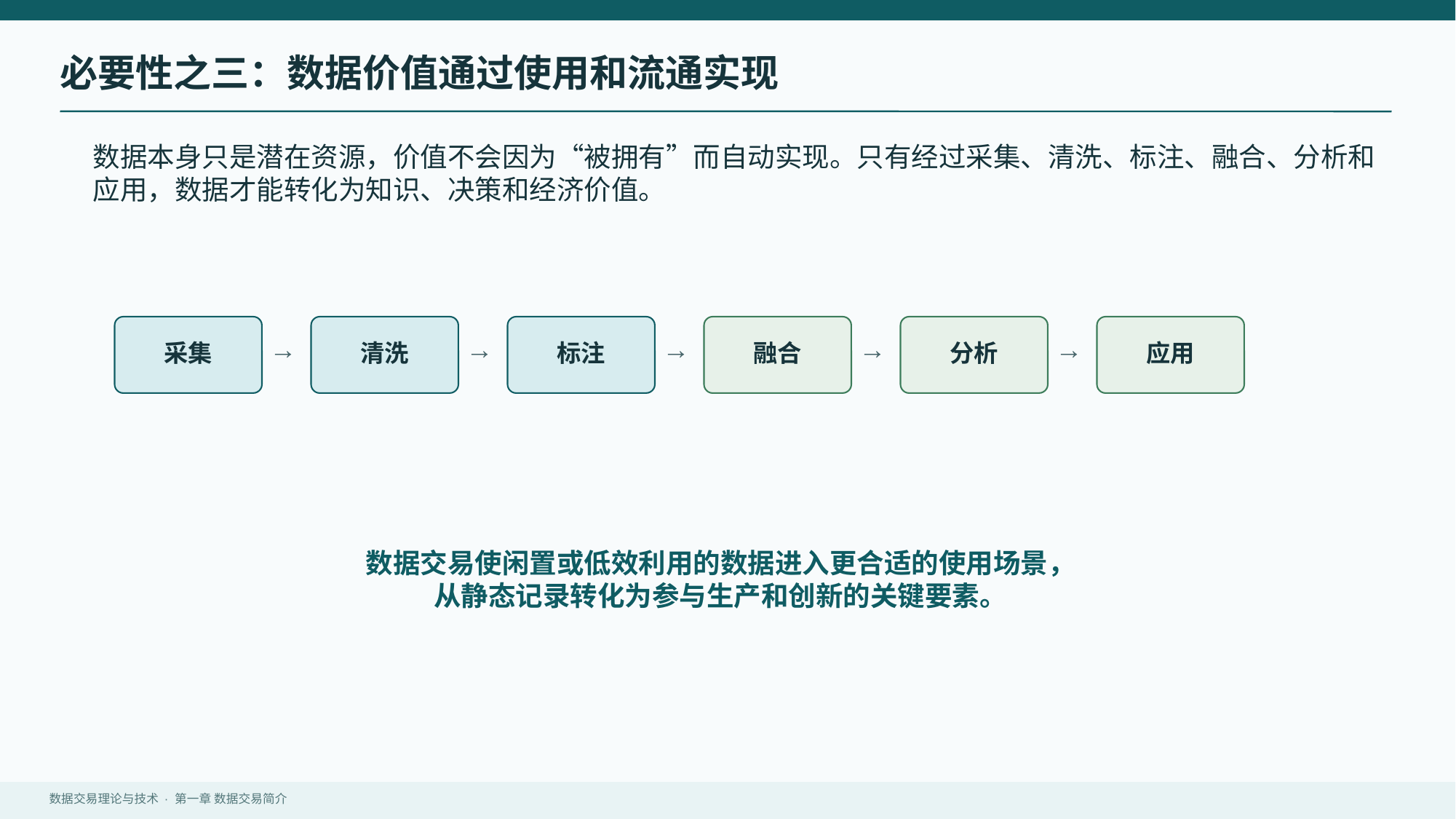

必要性之三：数据价值通过使用和流通实现

数据本身只是潜在资源，价值不会因为“被拥有”而自动实现。只有经过采集、清洗、标注、融合、分析和应用，数据才能转化为知识、决策和经济价值。

→
→
→
→
→
采集
清洗
标注
融合
分析
应用
数据交易使闲置或低效利用的数据进入更合适的使用场景，
从静态记录转化为参与生产和创新的关键要素。
24